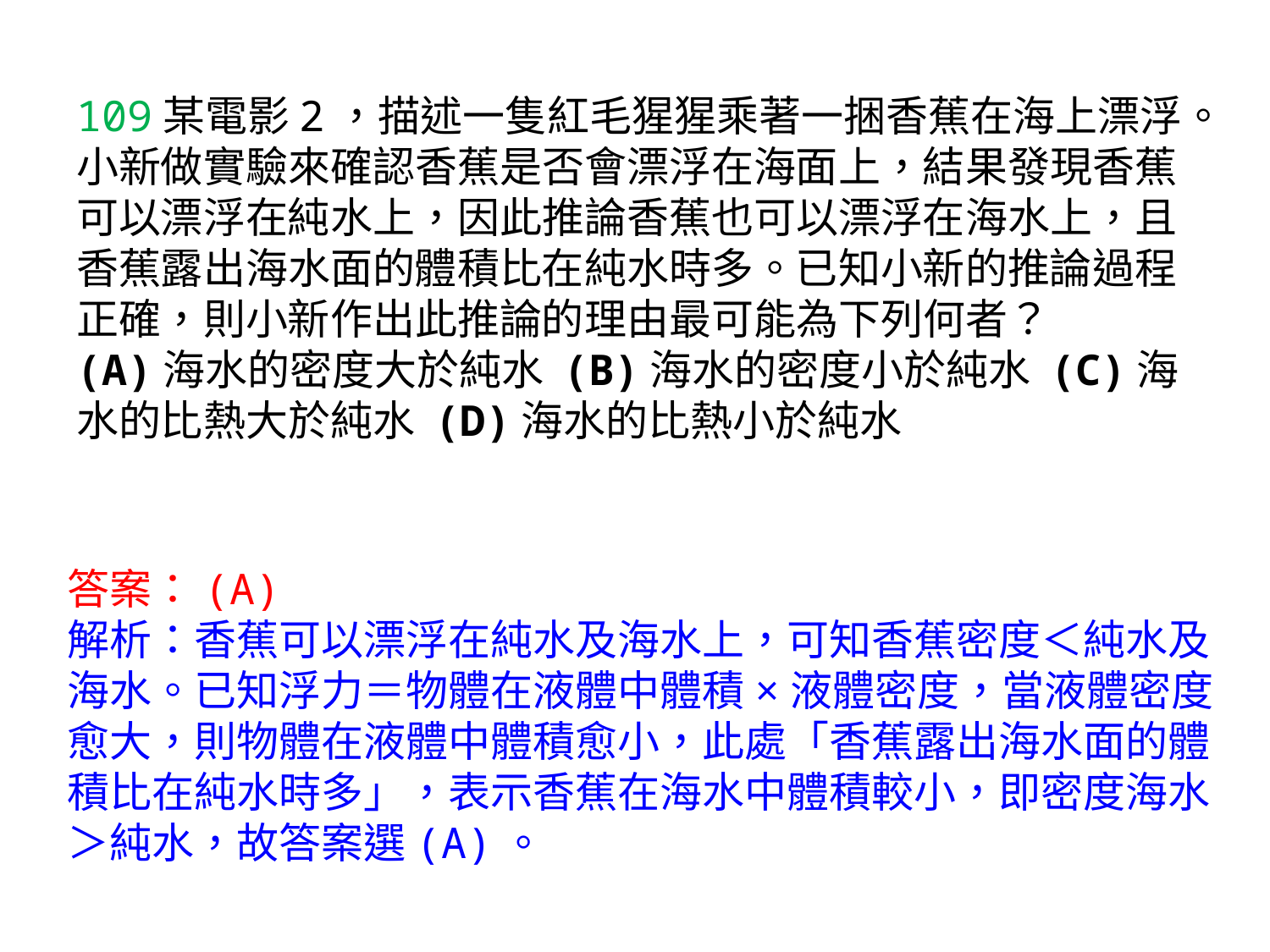

# 109某電影2，描述一隻紅毛猩猩乘著一捆香蕉在海上漂浮。小新做實驗來確認香蕉是否會漂浮在海面上，結果發現香蕉可以漂浮在純水上，因此推論香蕉也可以漂浮在海水上，且香蕉露出海水面的體積比在純水時多。已知小新的推論過程正確，則小新作出此推論的理由最可能為下列何者？ (A)海水的密度大於純水 (B)海水的密度小於純水 (C)海水的比熱大於純水 (D)海水的比熱小於純水
答案：(A)
解析：香蕉可以漂浮在純水及海水上，可知香蕉密度＜純水及海水。已知浮力＝物體在液體中體積×液體密度，當液體密度愈大，則物體在液體中體積愈小，此處「香蕉露出海水面的體積比在純水時多」，表示香蕉在海水中體積較小，即密度海水＞純水，故答案選(A)。